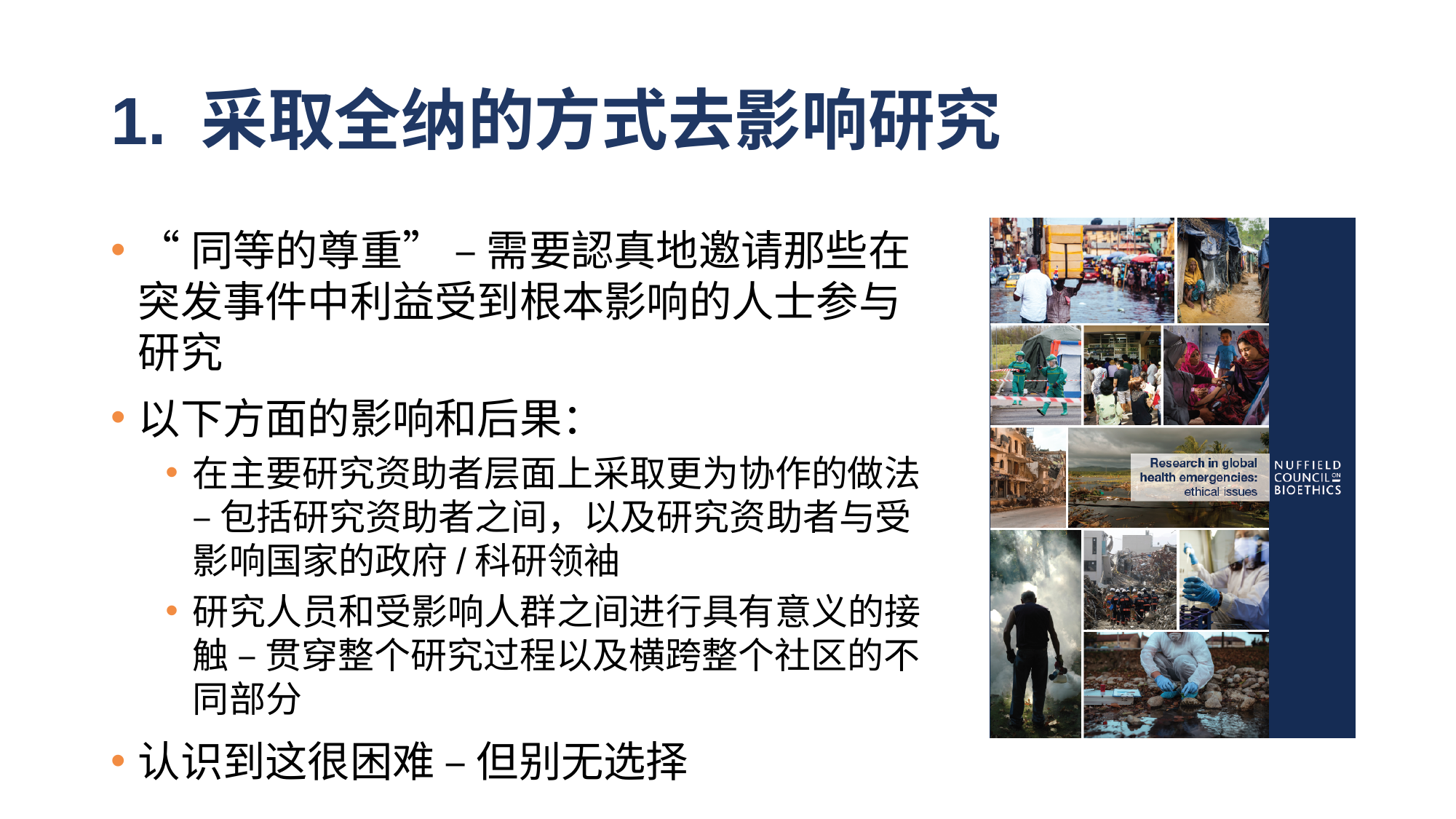

# 1. 采取全纳的方式去影响研究
“同等的尊重” – 需要認真地邀请那些在突发事件中利益受到根本影响的人士参与研究
以下方面的影响和后果：
在主要研究资助者层面上采取更为协作的做法 – 包括研究资助者之间，以及研究资助者与受影响国家的政府/科研领袖
研究人员和受影响人群之间进行具有意义的接触 – 贯穿整个研究过程以及横跨整个社区的不同部分
认识到这很困难 – 但别无选择